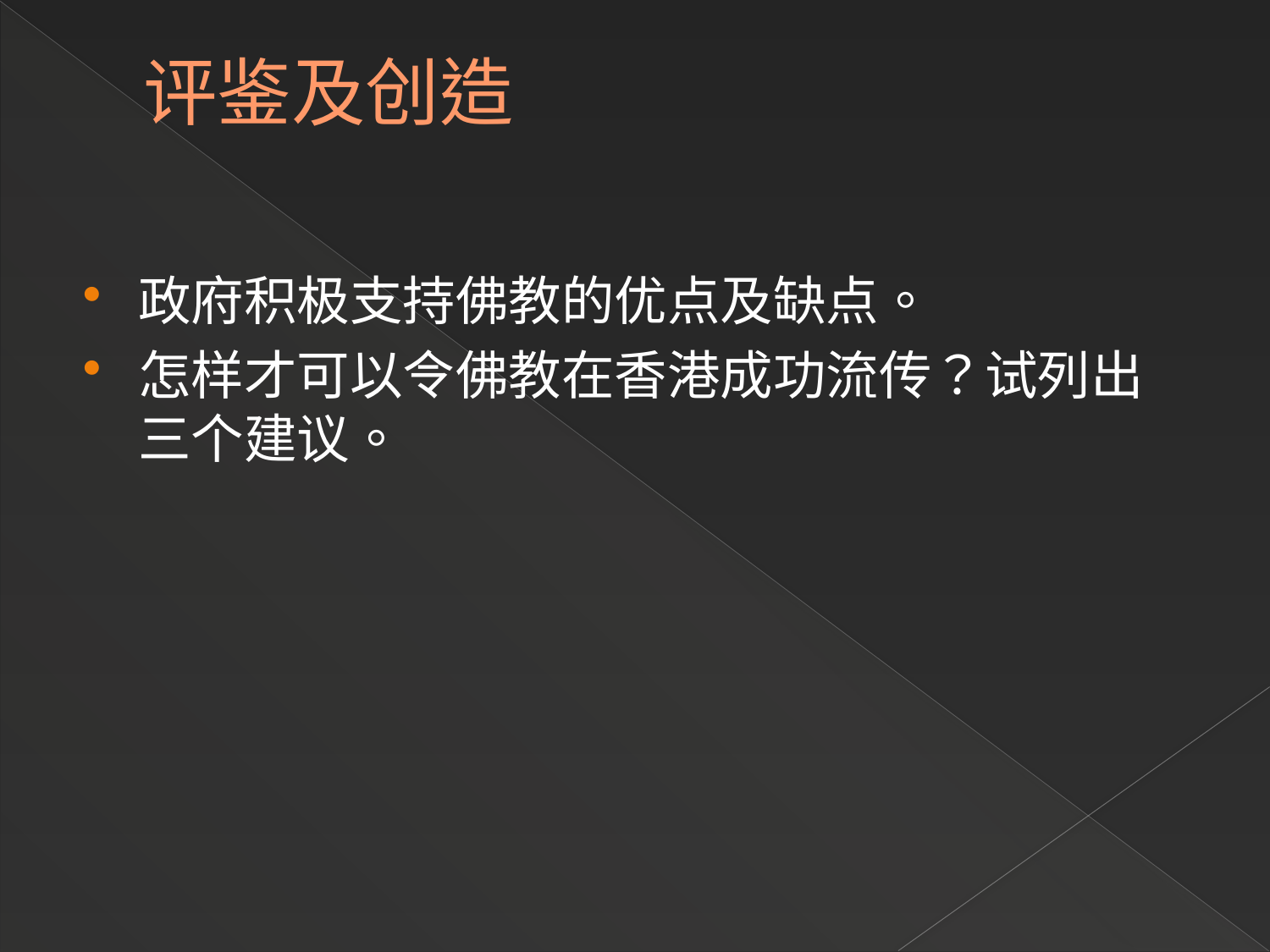

# 评鉴及创造
政府积极支持佛教的优点及缺点。
怎样才可以令佛教在香港成功流传？试列出三个建议。